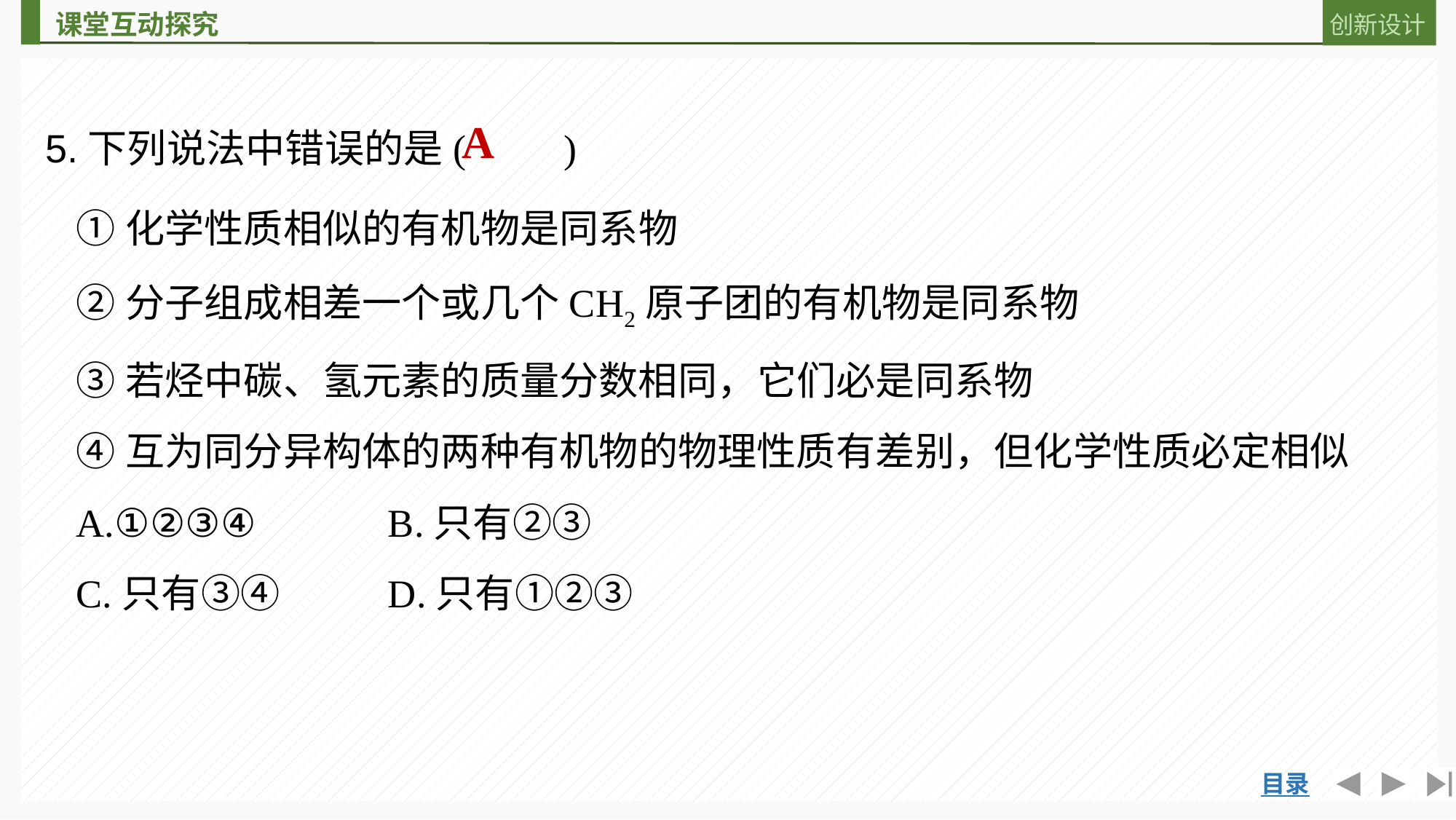

5.下列说法中错误的是(　　)
A
①化学性质相似的有机物是同系物
②分子组成相差一个或几个CH2原子团的有机物是同系物
③若烃中碳、氢元素的质量分数相同，它们必是同系物
④互为同分异构体的两种有机物的物理性质有差别，但化学性质必定相似
A.①②③④ 	B.只有②③
C.只有③④ 	D.只有①②③